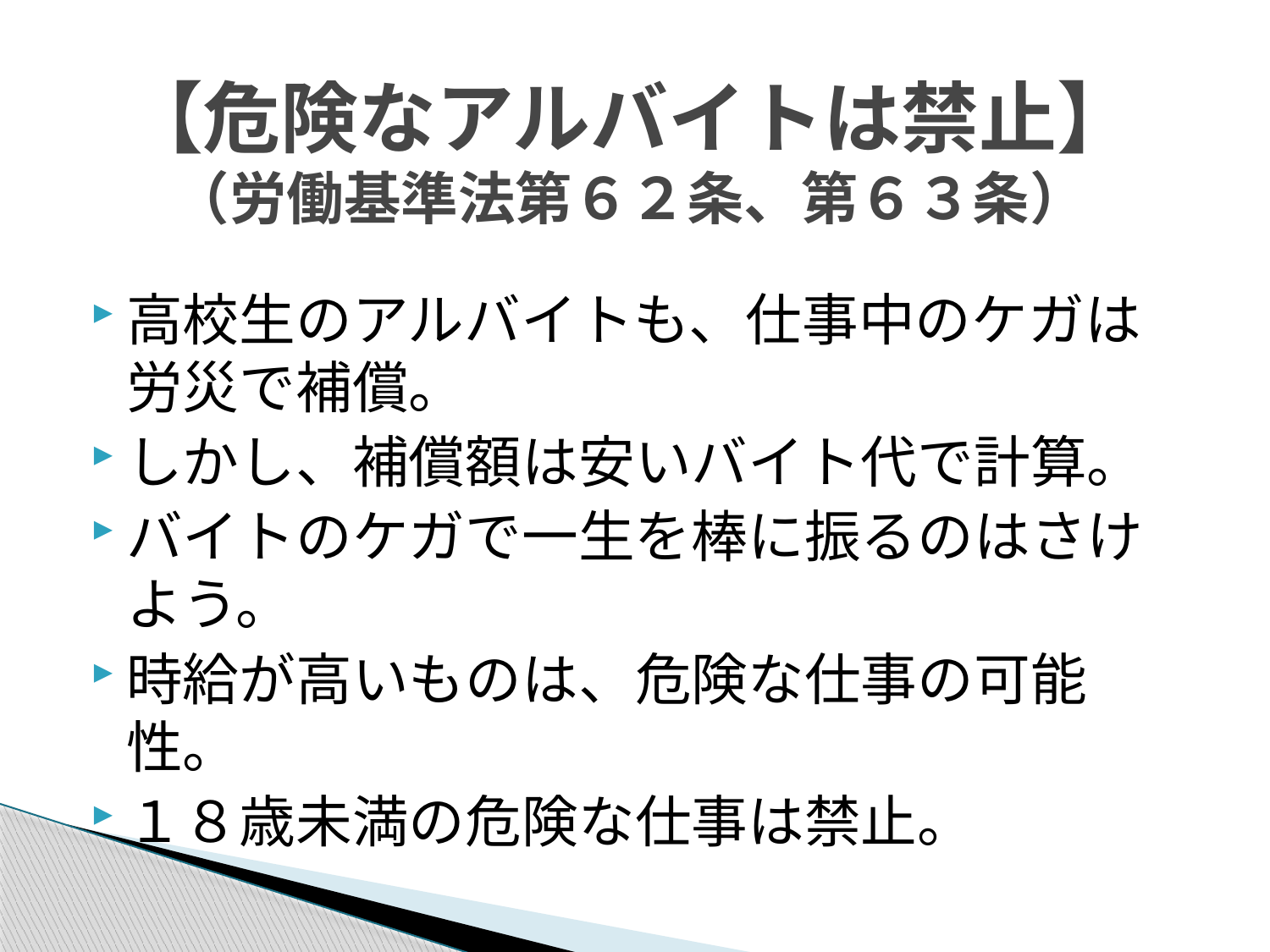

# 【危険なアルバイトは禁止】 （労働基準法第６２条、第６３条）
高校生のアルバイトも、仕事中のケガは労災で補償。
しかし、補償額は安いバイト代で計算。
バイトのケガで一生を棒に振るのはさけよう。
時給が高いものは、危険な仕事の可能性。
１８歳未満の危険な仕事は禁止。